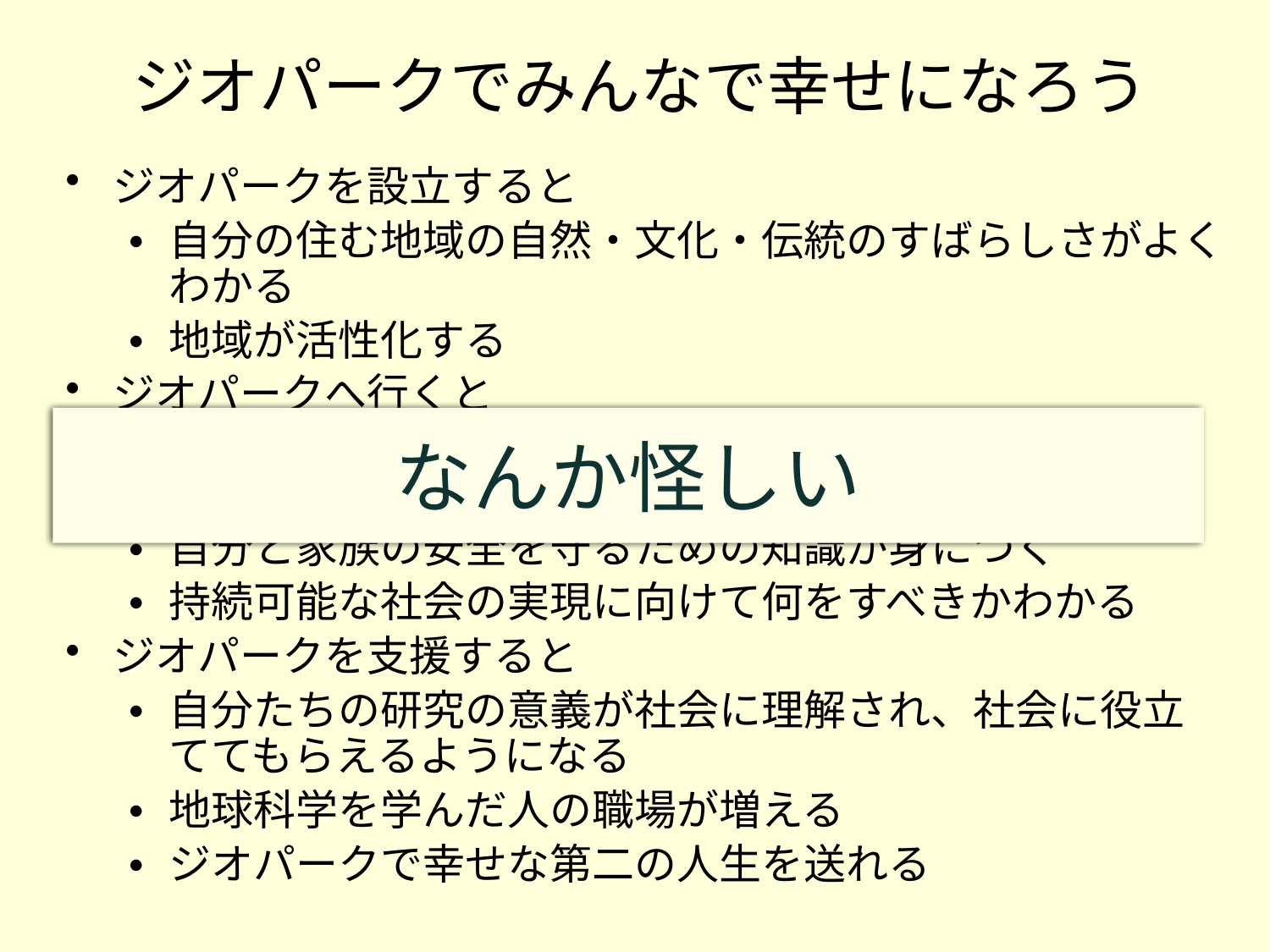

# ジオパークでみんなで幸せになろう
ジオパークを設立すると
自分の住む地域の自然・文化・伝統のすばらしさがよくわかる
地域が活性化する
ジオパークへ行くと
日本列島と地球の歴史、日本人の文化と伝統の起源について理解できる
自分と家族の安全を守るための知識が身につく
持続可能な社会の実現に向けて何をすべきかわかる
ジオパークを支援すると
自分たちの研究の意義が社会に理解され、社会に役立ててもらえるようになる
地球科学を学んだ人の職場が増える
ジオパークで幸せな第二の人生を送れる

なんか怪しい